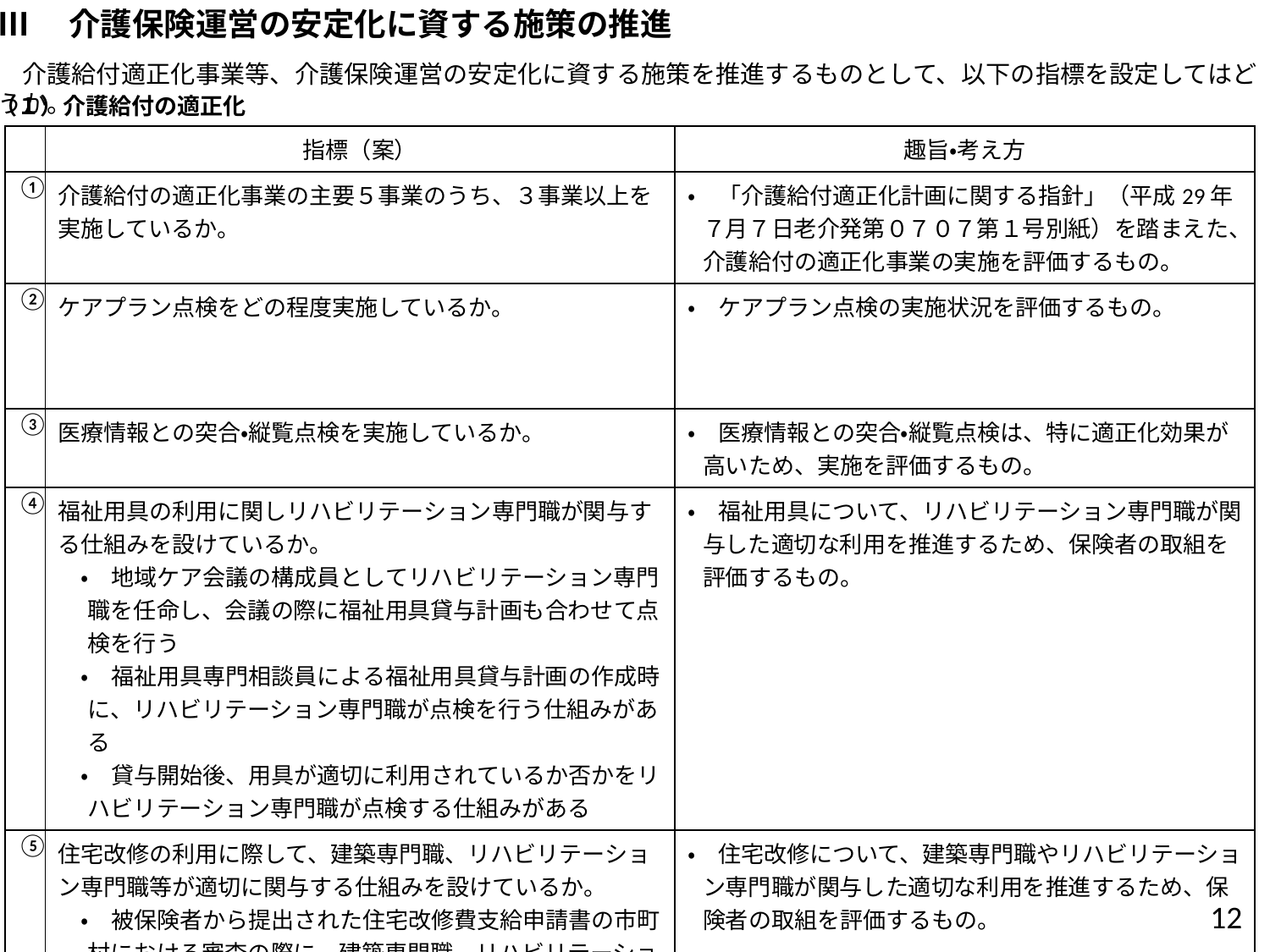

Ⅲ　介護保険運営の安定化に資する施策の推進

　介護給付適正化事業等、介護保険運営の安定化に資する施策を推進するものとして、以下の指標を設定してはどうか。

（１）介護給付の適正化
|  | 指標（案） | 趣旨・考え方 |
| --- | --- | --- |
| ① | 介護給付の適正化事業の主要５事業のうち、３事業以上を実施しているか。 | ・　「介護給付適正化計画に関する指針」（平成29年７月７日老介発第０７０７第１号別紙）を踏まえた、介護給付の適正化事業の実施を評価するもの。 |
| ② | ケアプラン点検をどの程度実施しているか。 | ・　ケアプラン点検の実施状況を評価するもの。 |
| ③ | 医療情報との突合・縦覧点検を実施しているか。 | ・　医療情報との突合・縦覧点検は、特に適正化効果が高いため、実施を評価するもの。 |
| ④ | 福祉用具の利用に関しリハビリテーション専門職が関与する仕組みを設けているか。 　・　地域ケア会議の構成員としてリハビリテーション専門職を任命し、会議の際に福祉用具貸与計画も合わせて点検を行う 　・　福祉用具専門相談員による福祉用具貸与計画の作成時に、リハビリテーション専門職が点検を行う仕組みがある 　・　貸与開始後、用具が適切に利用されているか否かをリハビリテーション専門職が点検する仕組みがある | ・　福祉用具について、リハビリテーション専門職が関与した適切な利用を推進するため、保険者の取組を評価するもの。 |
| ⑤ | 住宅改修の利用に際して、建築専門職、リハビリテーション専門職等が適切に関与する仕組みを設けているか。 　・　被保険者から提出された住宅改修費支給申請書の市町村における審査の際に、建築専門職、リハビリテーション専門職等により点検を行う仕組みがある 　・　住宅改修の実施前又は実施の際に、実際に改修を行う住宅をリハ職が訪問し、点検を行わせる仕組みがある | ・　住宅改修について、建築専門職やリハビリテーション専門職が関与した適切な利用を推進するため、保険者の取組を評価するもの。 |
12